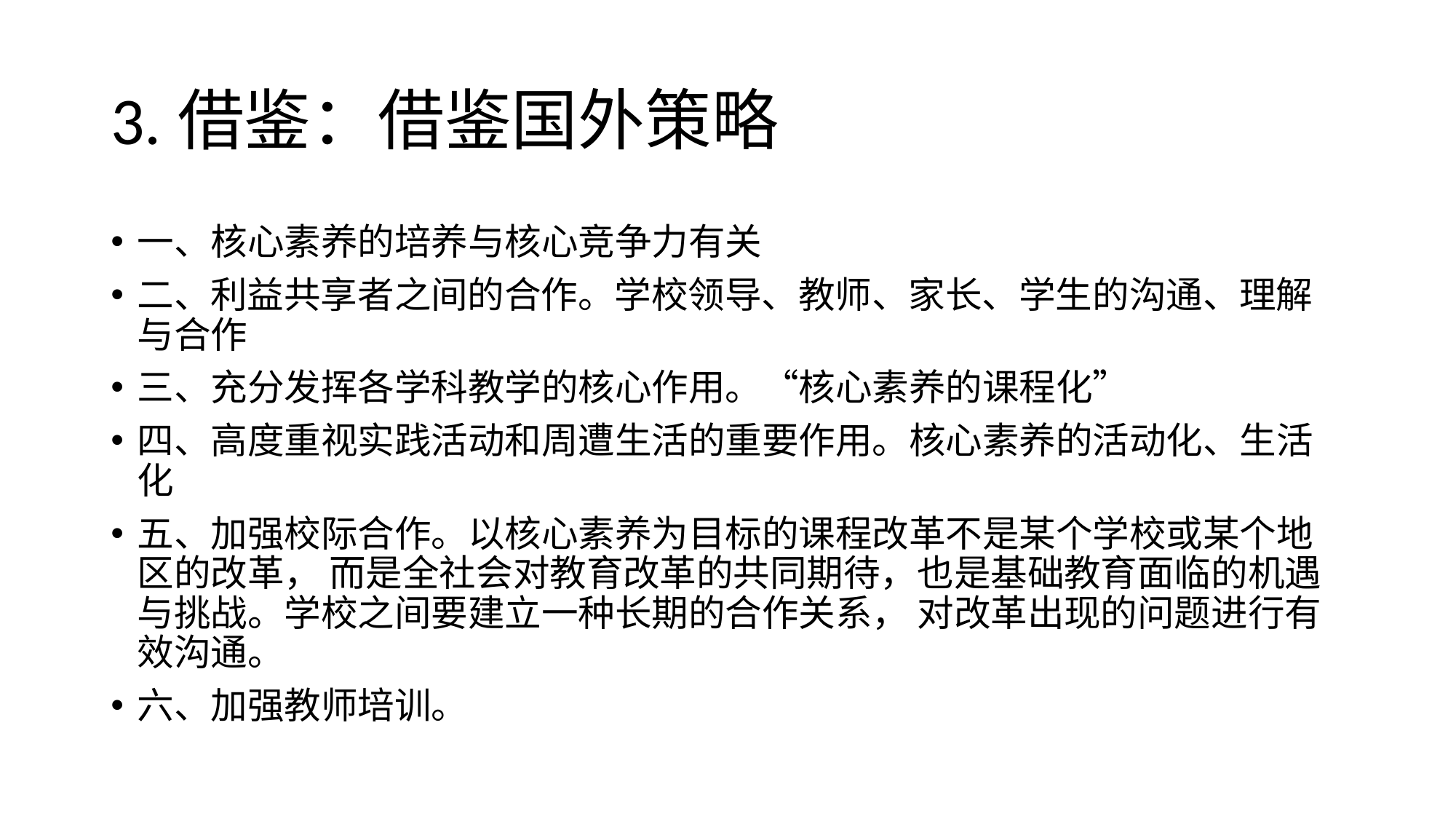

# 3.借鉴：借鉴国外策略
一、核心素养的培养与核心竞争力有关
二、利益共享者之间的合作。学校领导、教师、家长、学生的沟通、理解与合作
三、充分发挥各学科教学的核心作用。“核心素养的课程化”
四、高度重视实践活动和周遭生活的重要作用。核心素养的活动化、生活化
五、加强校际合作。以核心素养为目标的课程改革不是某个学校或某个地区的改革， 而是全社会对教育改革的共同期待，也是基础教育面临的机遇与挑战。学校之间要建立一种长期的合作关系， 对改革出现的问题进行有效沟通。
六、加强教师培训。